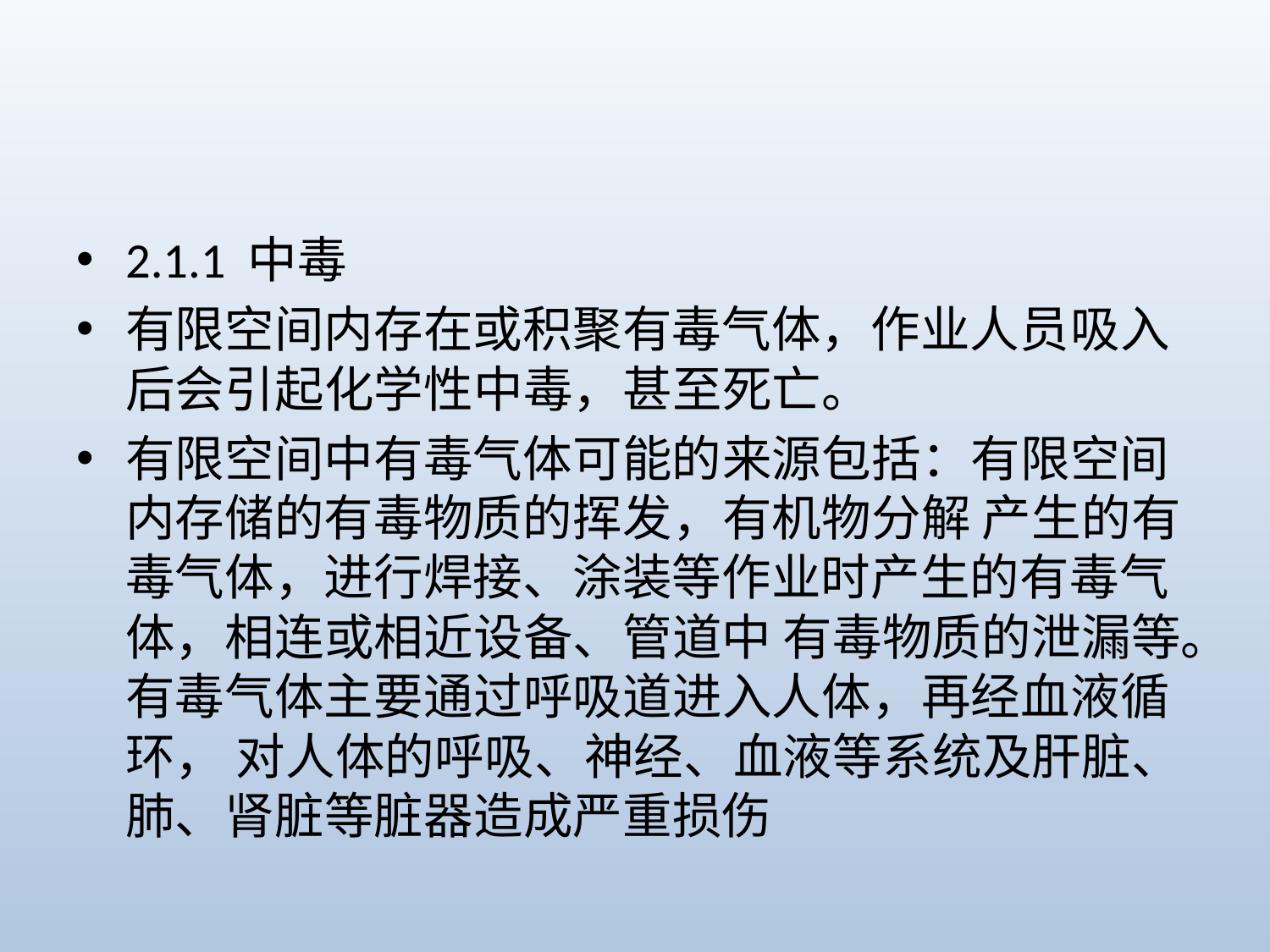

#
2.1.1 中毒
有限空间内存在或积聚有毒气体，作业人员吸入后会引起化学性中毒，甚至死亡。
有限空间中有毒气体可能的来源包括：有限空间内存储的有毒物质的挥发，有机物分解 产生的有毒气体，进行焊接、涂装等作业时产生的有毒气体，相连或相近设备、管道中 有毒物质的泄漏等。有毒气体主要通过呼吸道进入人体，再经血液循环， 对人体的呼吸、神经、血液等系统及肝脏、肺、肾脏等脏器造成严重损伤